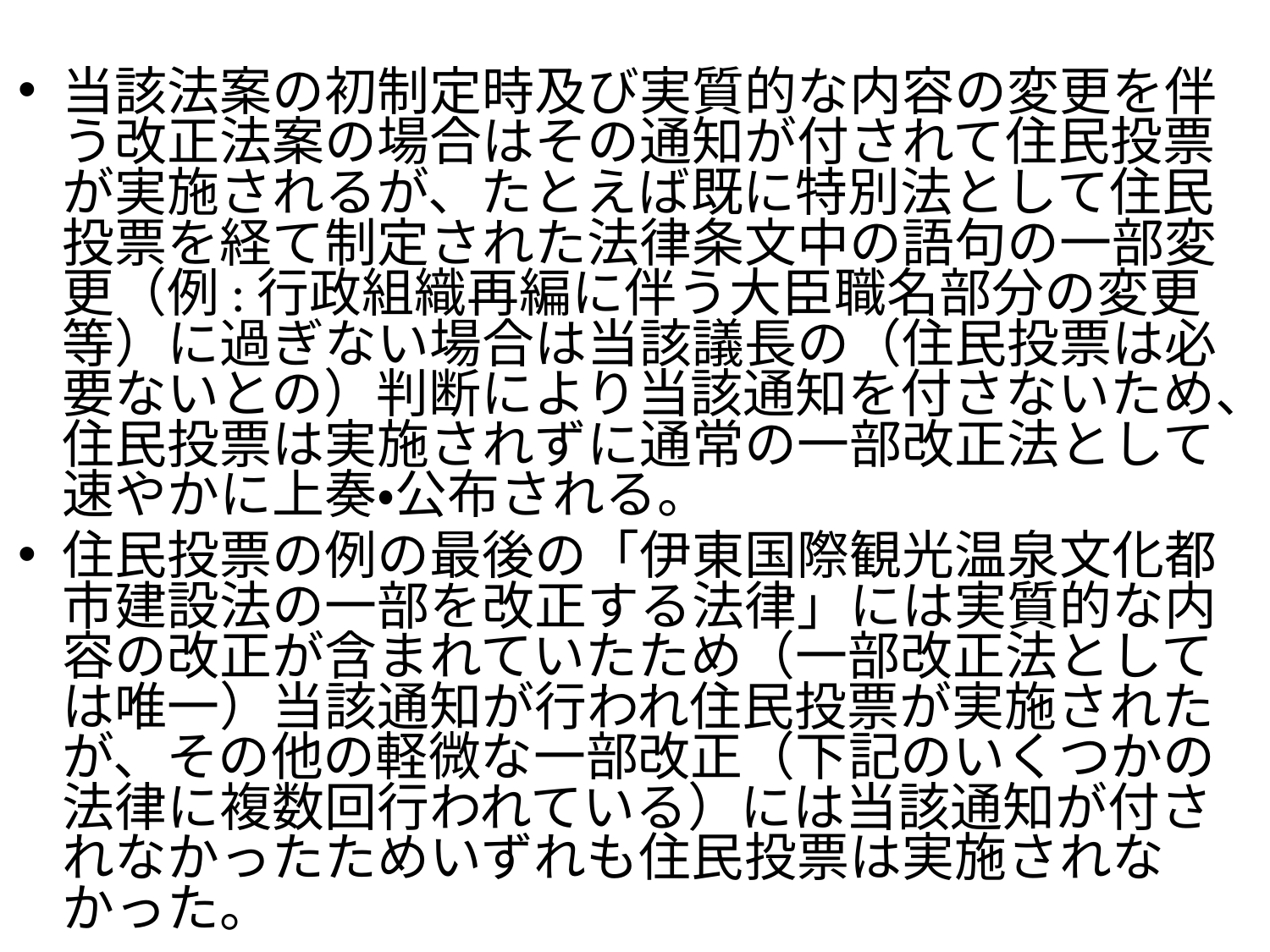

当該法案の初制定時及び実質的な内容の変更を伴う改正法案の場合はその通知が付されて住民投票が実施されるが、たとえば既に特別法として住民投票を経て制定された法律条文中の語句の一部変更（例:行政組織再編に伴う大臣職名部分の変更等）に過ぎない場合は当該議長の（住民投票は必要ないとの）判断により当該通知を付さないため、住民投票は実施されずに通常の一部改正法として速やかに上奏・公布される。
住民投票の例の最後の「伊東国際観光温泉文化都市建設法の一部を改正する法律」には実質的な内容の改正が含まれていたため（一部改正法としては唯一）当該通知が行われ住民投票が実施されたが、その他の軽微な一部改正（下記のいくつかの法律に複数回行われている）には当該通知が付されなかったためいずれも住民投票は実施されなかった。